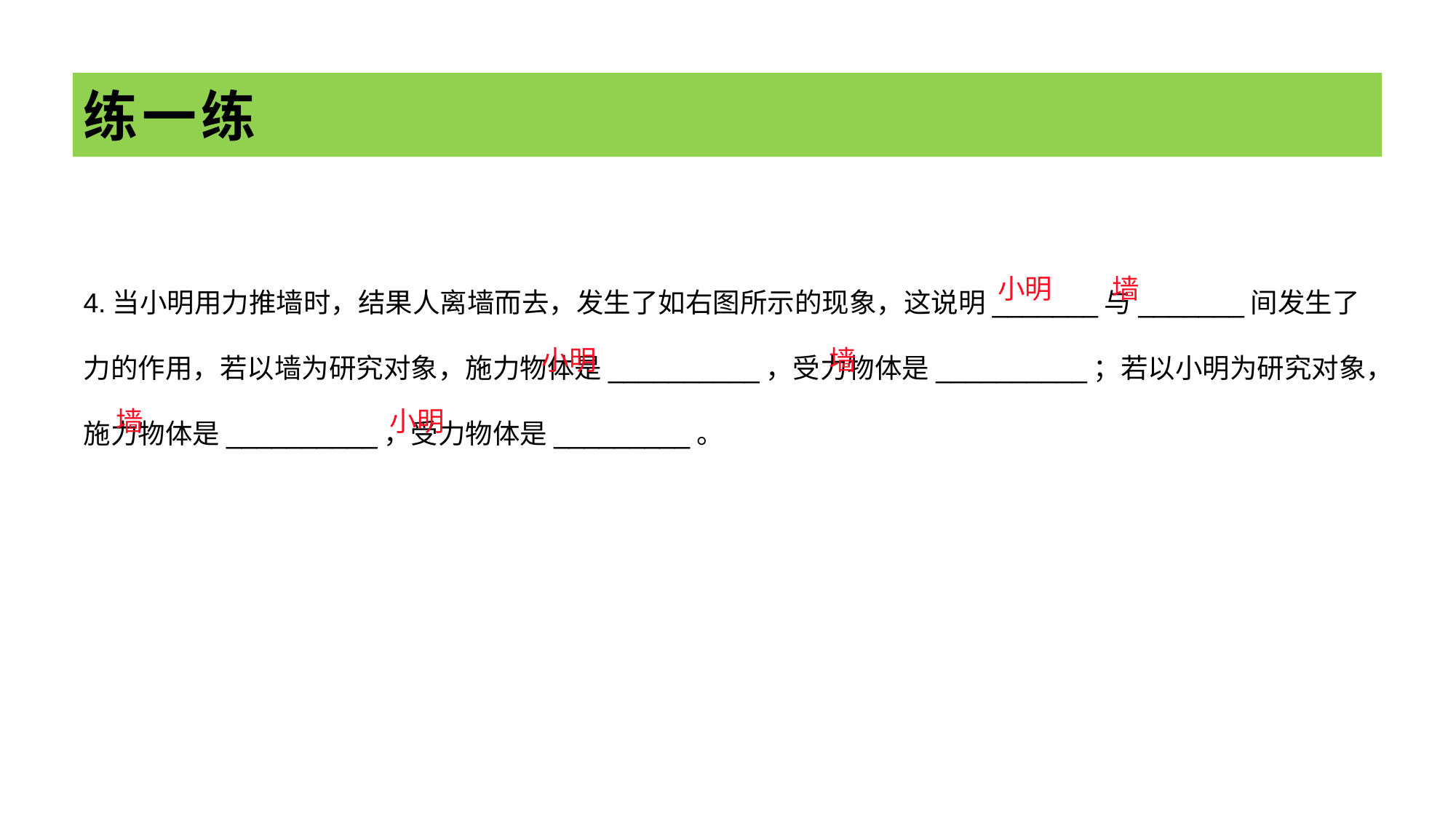

# 练一练
4.当小明用力推墙时，结果人离墙而去，发生了如右图所示的现象，这说明_______与_______间发生了力的作用，若以墙为研究对象，施力物体是__________，受力物体是__________；若以小明为研究对象，施力物体是__________，受力物体是_________。
小明
墙
小明
墙
墙
小明